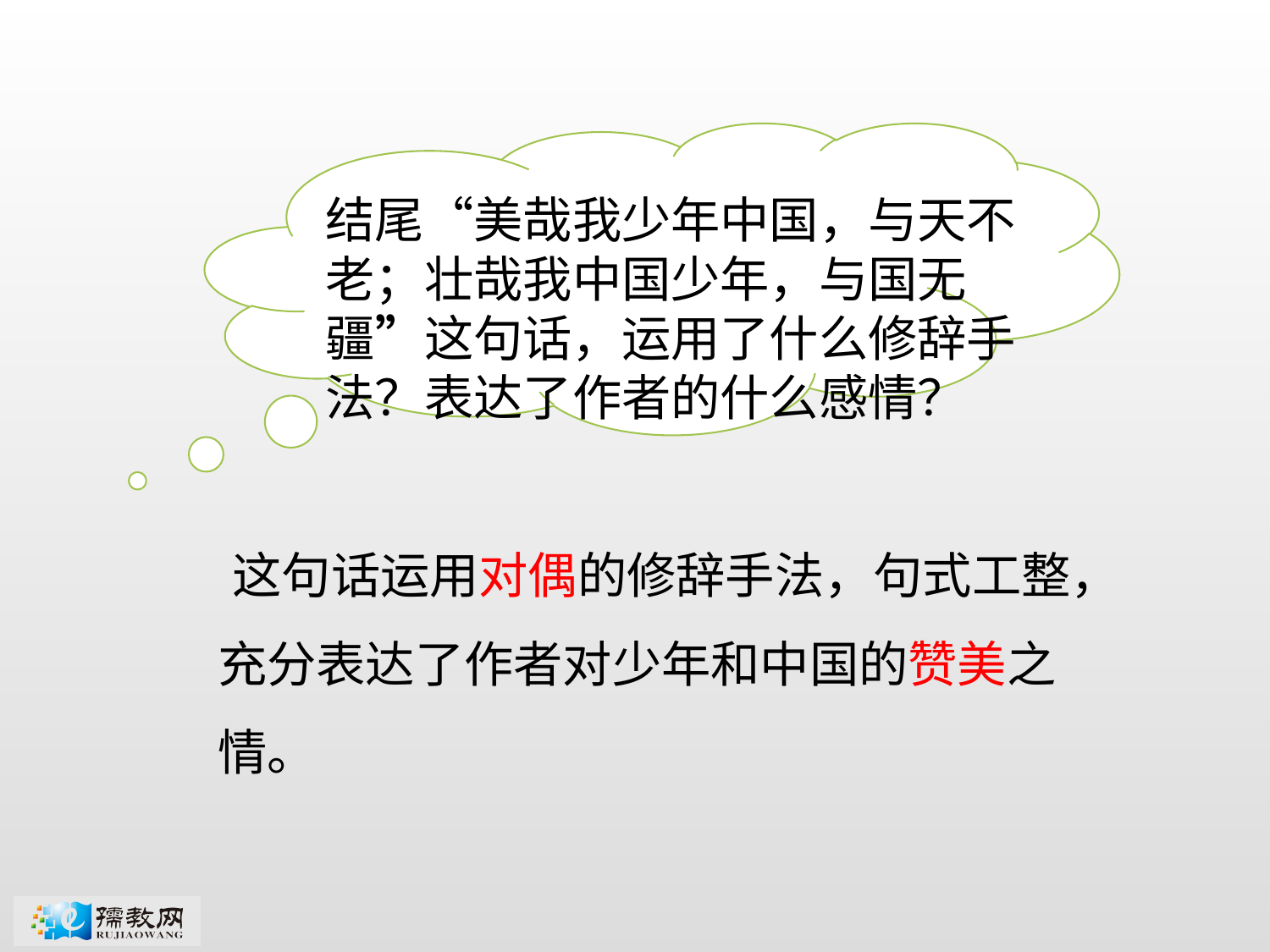

结尾“美哉我少年中国，与天不老；壮哉我中国少年，与国无疆”这句话，运用了什么修辞手法？表达了作者的什么感情？
 这句话运用对偶的修辞手法，句式工整，充分表达了作者对少年和中国的赞美之情。